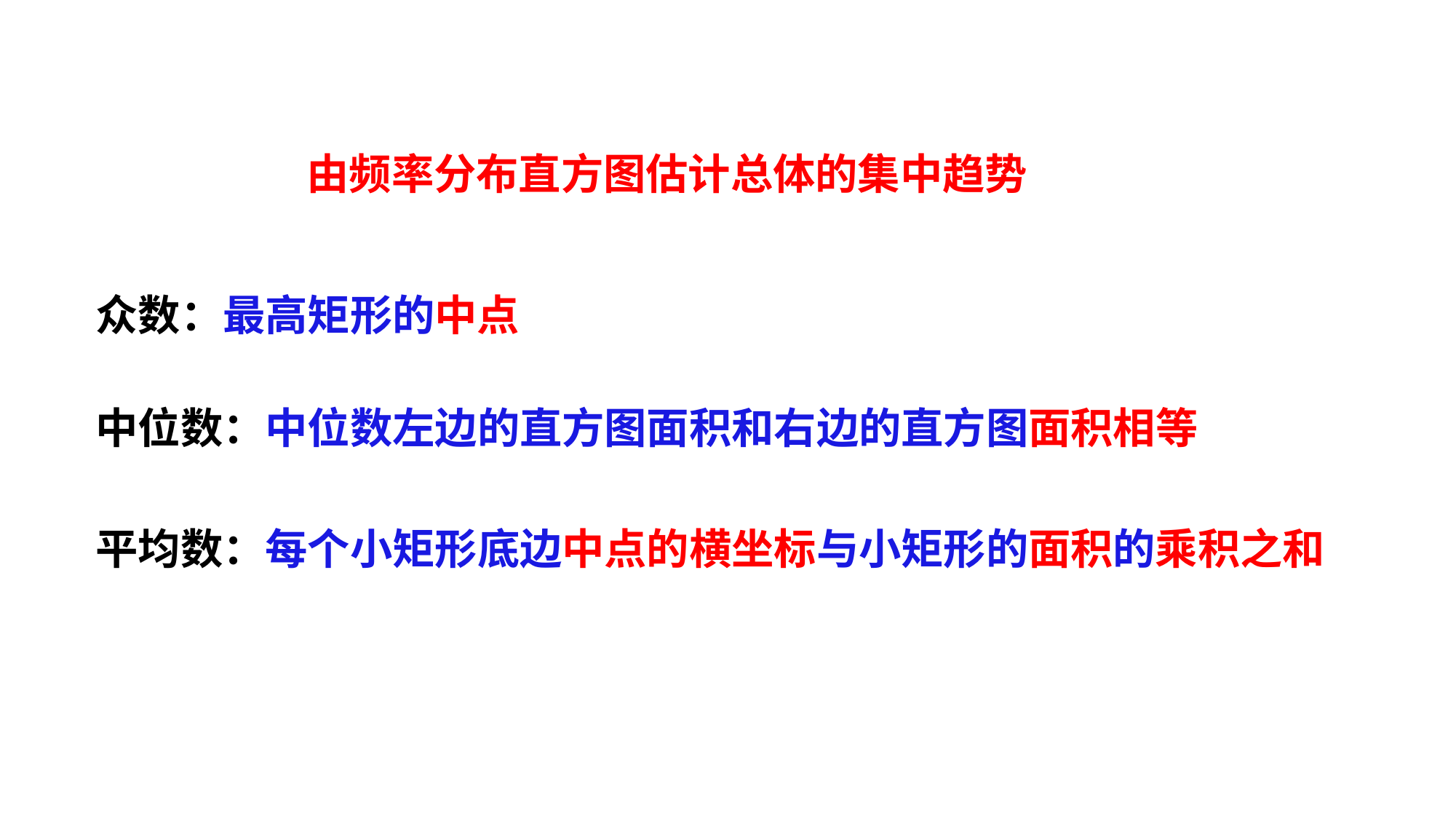

由频率分布直方图估计总体的集中趋势
      众数：最高矩形的中点
      中位数：中位数左边的直方图面积和右边的直方图面积相等
      平均数：每个小矩形底边中点的横坐标与小矩形的面积的乘积之和